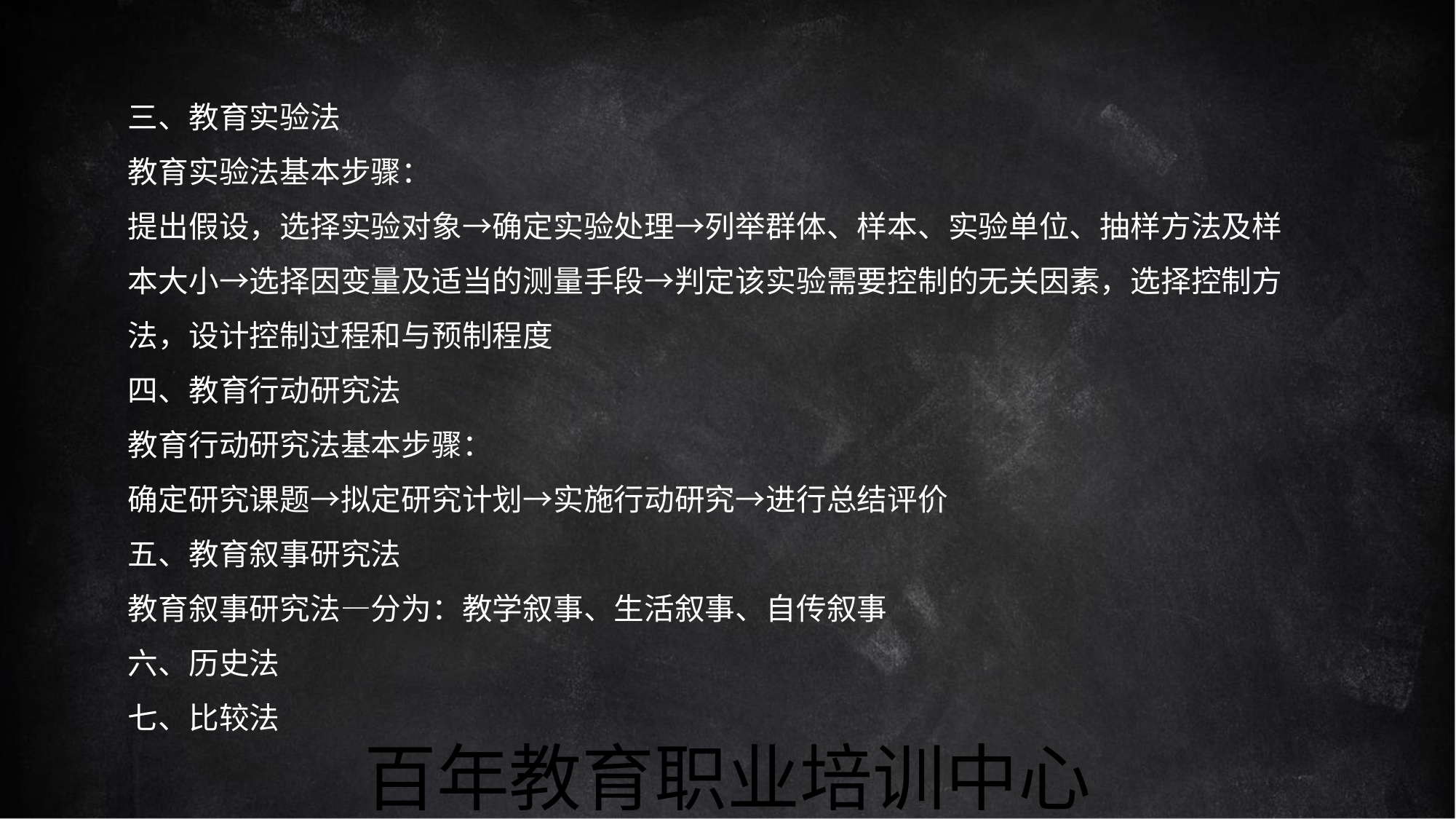

三、教育实验法
教育实验法基本步骤：
提出假设，选择实验对象→确定实验处理→列举群体、样本、实验单位、抽样方法及样
本大小→选择因变量及适当的测量手段→判定该实验需要控制的无关因素，选择控制方
法，设计控制过程和与预制程度
四、教育行动研究法
教育行动研究法基本步骤：
确定研究课题→拟定研究计划→实施行动研究→进行总结评价
五、教育叙事研究法
教育叙事研究法—分为：教学叙事、生活叙事、自传叙事
六、历史法
七、比较法
百年教育职业培训中心